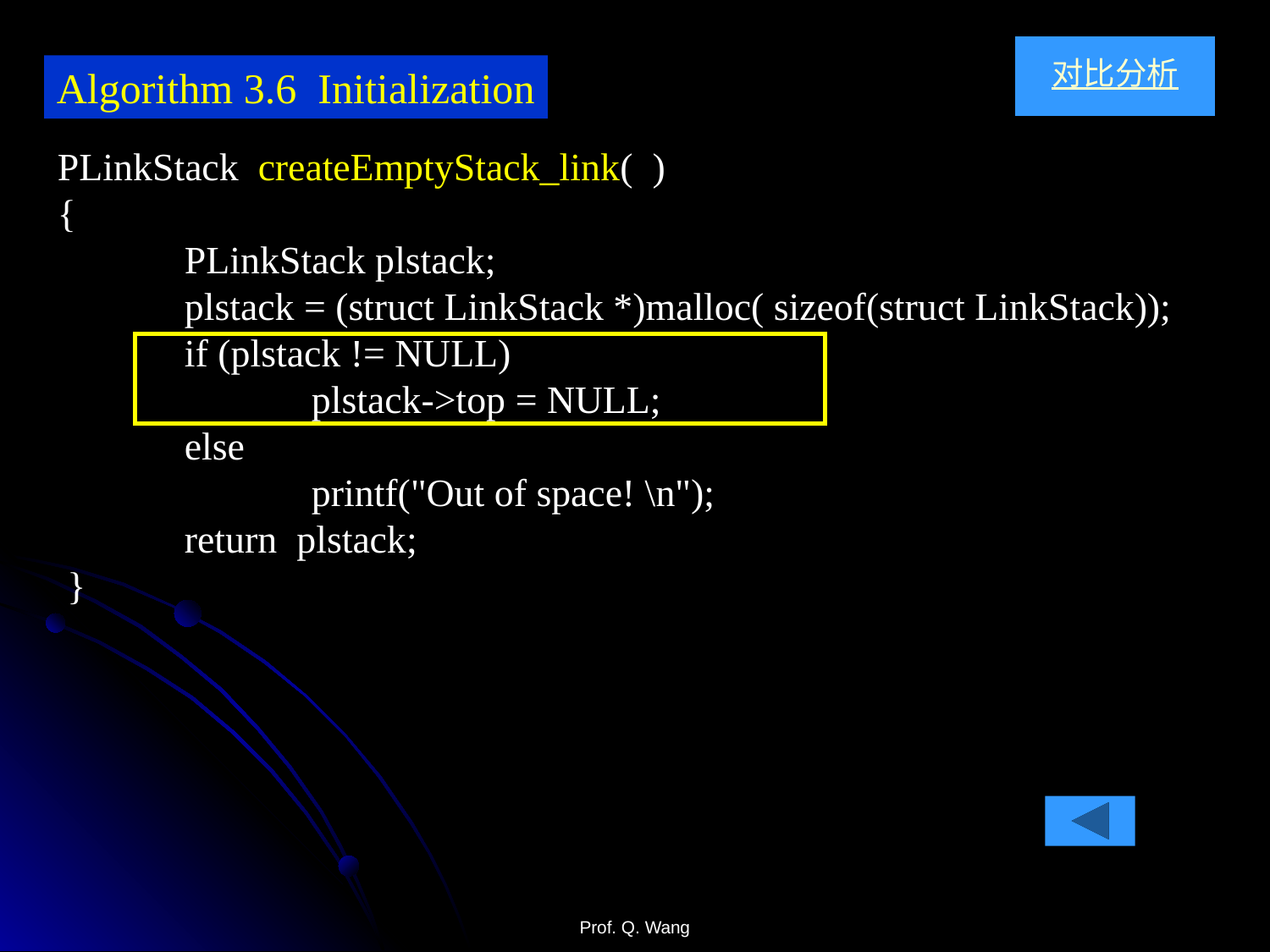

对比分析
Algorithm 3.6  Initialization
PLinkStack  createEmptyStack_link(  )
{
  	PLinkStack plstack;
	plstack = (struct LinkStack *)malloc( sizeof(struct LinkStack));
   	if (plstack != NULL)
		plstack->top = NULL;
	else
		printf("Out of space! \n");
	return  plstack;
 }

Prof. Q. Wang